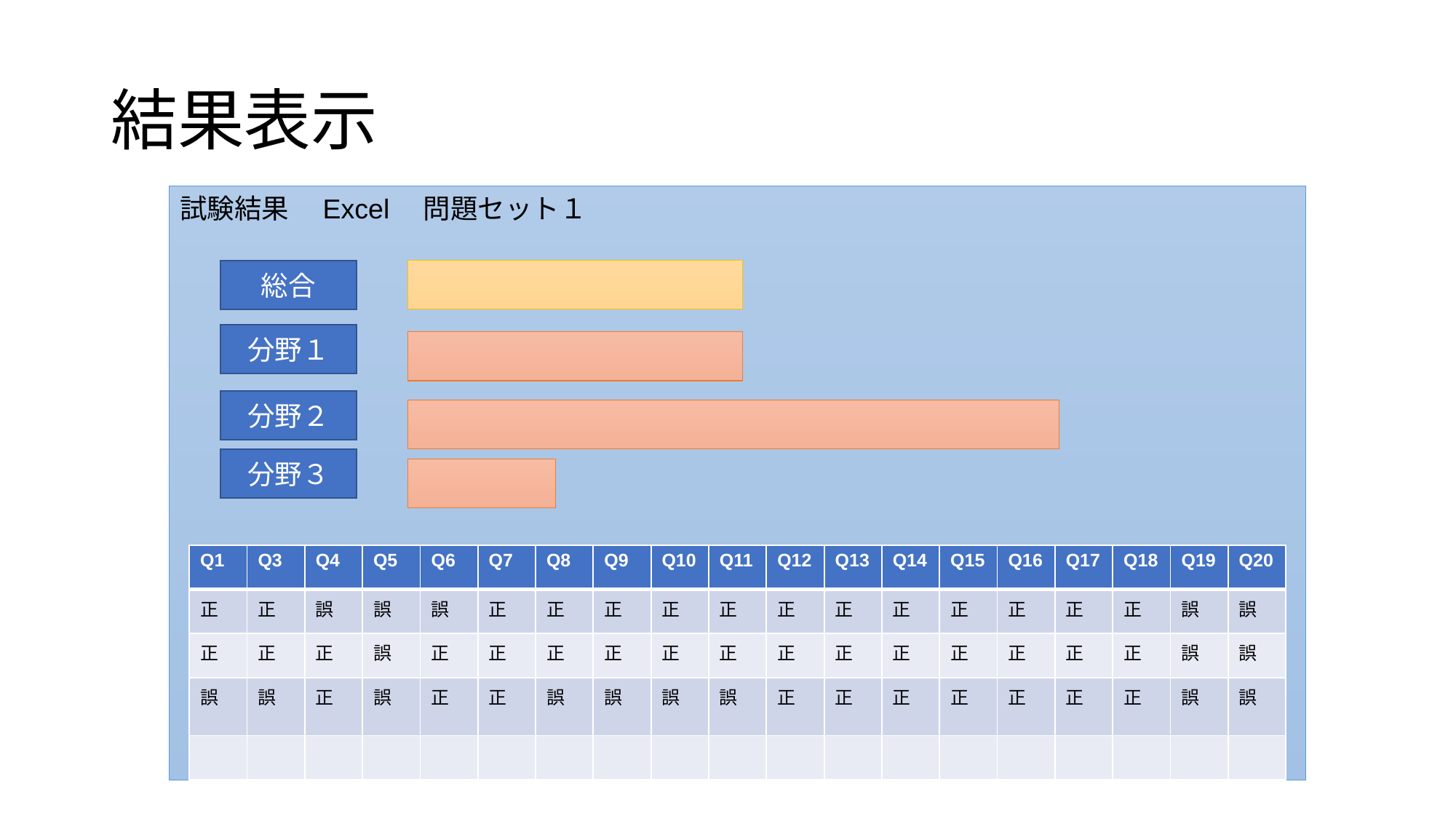

# 結果表示
試験結果　Excel　問題セット１
総合

分野１

分野２

分野３

| Q1 | Q3 | Q4 | Q5 | Q6 | Q7 | Q8 | Q9 | Q10 | Q11 | Q12 | Q13 | Q14 | Q15 | Q16 | Q17 | Q18 | Q19 | Q20 |
| --- | --- | --- | --- | --- | --- | --- | --- | --- | --- | --- | --- | --- | --- | --- | --- | --- | --- | --- |
| 正 | 正 | 誤 | 誤 | 誤 | 正 | 正 | 正 | 正 | 正 | 正 | 正 | 正 | 正 | 正 | 正 | 正 | 誤 | 誤 |
| 正 | 正 | 正 | 誤 | 正 | 正 | 正 | 正 | 正 | 正 | 正 | 正 | 正 | 正 | 正 | 正 | 正 | 誤 | 誤 |
| 誤 | 誤 | 正 | 誤 | 正 | 正 | 誤 | 誤 | 誤 | 誤 | 正 | 正 | 正 | 正 | 正 | 正 | 正 | 誤 | 誤 |
|  |  |  |  |  |  |  |  |  |  |  |  |  |  |  |  |  |  |  |